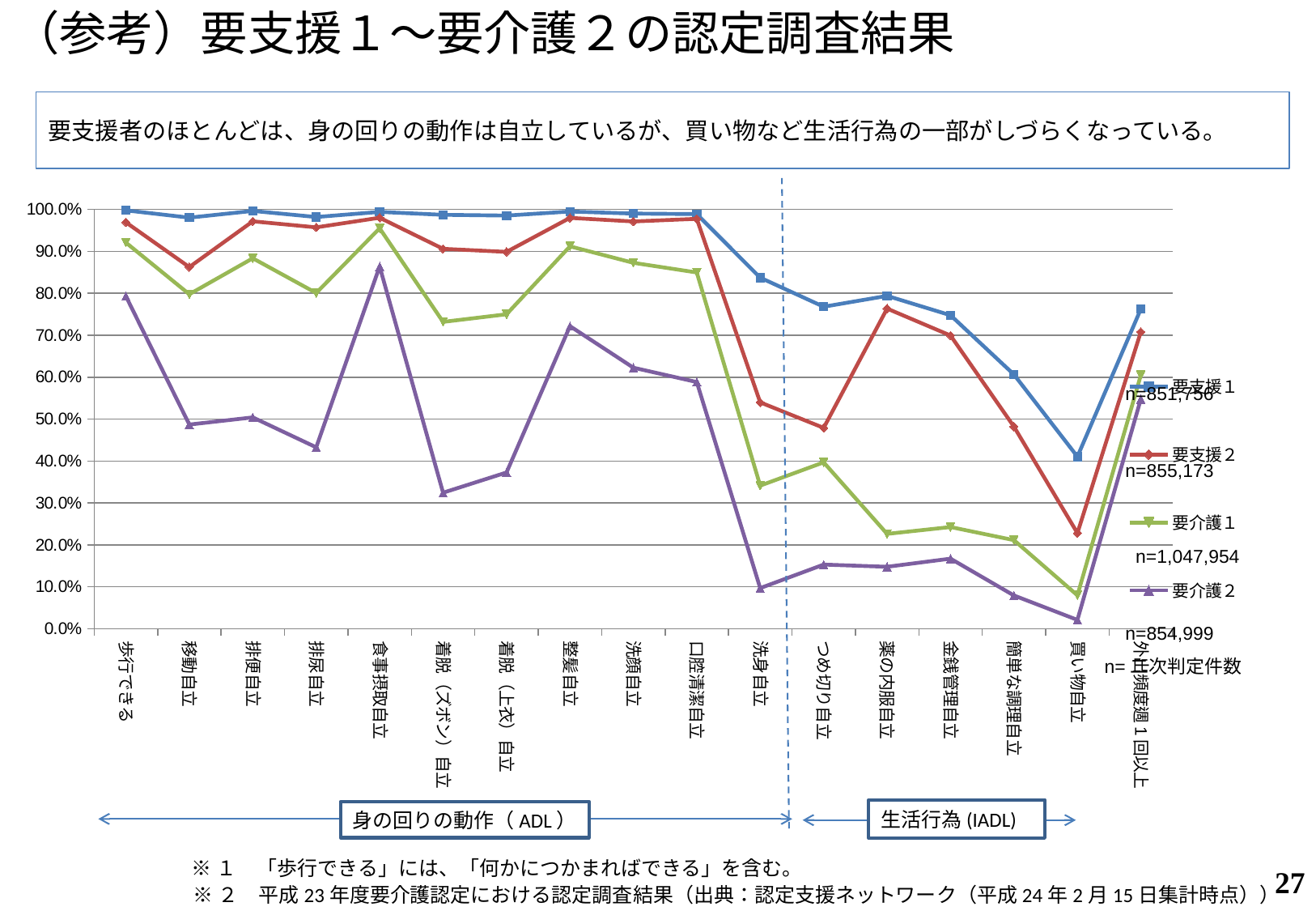

（参考）要支援１～要介護２の認定調査結果
要支援者のほとんどは、身の回りの動作は自立しているが、買い物など生活行為の一部がしづらくなっている。

### Chart

| Category | 要支援１ | 要支援２ | 要介護１ | 要介護２ |
|---|---|---|---|---|
| 歩行できる | 0.9975767708122983 | 0.9690974808605978 | 0.920710260183176 | 0.7929272431897582 |
| 移動自立 | 0.9802279056443395 | 0.8624149733445747 | 0.7976361557854639 | 0.48701109591941044 |
| 排便自立 | 0.9961867013557874 | 0.9715028421149873 | 0.8832973584718413 | 0.5041187182675068 |
| 排尿自立 | 0.9817494681575475 | 0.9570519649240563 | 0.80055231431914 | 0.43279465823936636 |
| 食事摂取自立 | 0.9938843988184409 | 0.9800215862755255 | 0.9548224444966096 | 0.8638571507101178 |
| 着脱（ズボン）自立 | 0.9868988301814134 | 0.905917282234121 | 0.7317172318632307 | 0.3245933620974995 |
| 着脱（上衣）自立 | 0.9851471548189857 | 0.8986228517504645 | 0.7498325308171924 | 0.37276066989552037 |
| 整髪自立 | 0.9947696288608475 | 0.9796871510209045 | 0.9118844911131595 | 0.7215762825453597 |
| 洗顔自立 | 0.98989029722127 | 0.9711111085125466 | 0.8724953576206589 | 0.6225024824590438 |
| 口腔清潔自立 | 0.9887103818464443 | 0.9773332413441491 | 0.8494991192361496 | 0.5883281734832438 |
| 洗身自立 | 0.8371200202875002 | 0.5399129766725563 | 0.34140811524169956 | 0.09701180937053727 |
| つめ切り自立 | 0.7678830557107904 | 0.47912293769798625 | 0.39696017191594285 | 0.15313468202886787 |
| 薬の内服自立 | 0.7937695772028609 | 0.7634244766848345 | 0.226264702458314 | 0.14790075777866407 |
| 金銭管理自立 | 0.7475685524962548 | 0.6992854077479059 | 0.24262419915377964 | 0.16722475698801986 |
| 簡単な調理自立 | 0.606282785210788 | 0.48200305669145305 | 0.21133179509787645 | 0.07956032697114265 |
| 買い物自立 | 0.4105682848139608 | 0.22810121460803837 | 0.07987278067548767 | 0.021231603779653545 |
| 外出頻度週1回以上 | 0.7623486068780261 | 0.7079503211630863 | 0.6049721648087607 | 0.5477959623344588 |
n=851,756
n=855,173
n=1,047,954
n=854,999
n=二次判定件数
生活行為(IADL)
身の回りの動作（ADL）
※１　「歩行できる」には、「何かにつかまればできる」を含む。
27
※２　平成23年度要介護認定における認定調査結果（出典：認定支援ネットワーク（平成24年2月15日集計時点））